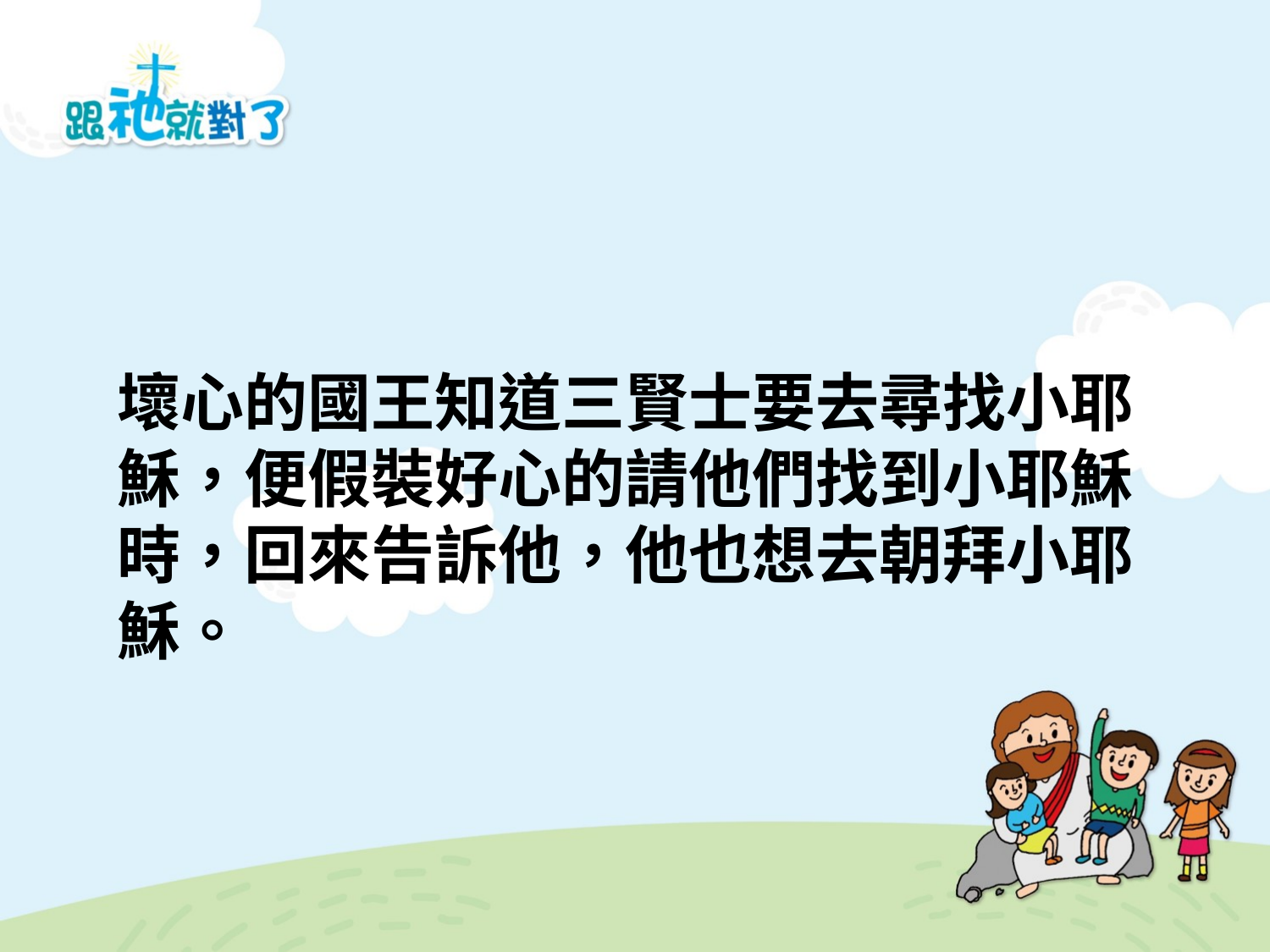

壞心的國王知道三賢士要去尋找小耶穌，便假裝好心的請他們找到小耶穌時，回來告訴他，他也想去朝拜小耶穌。